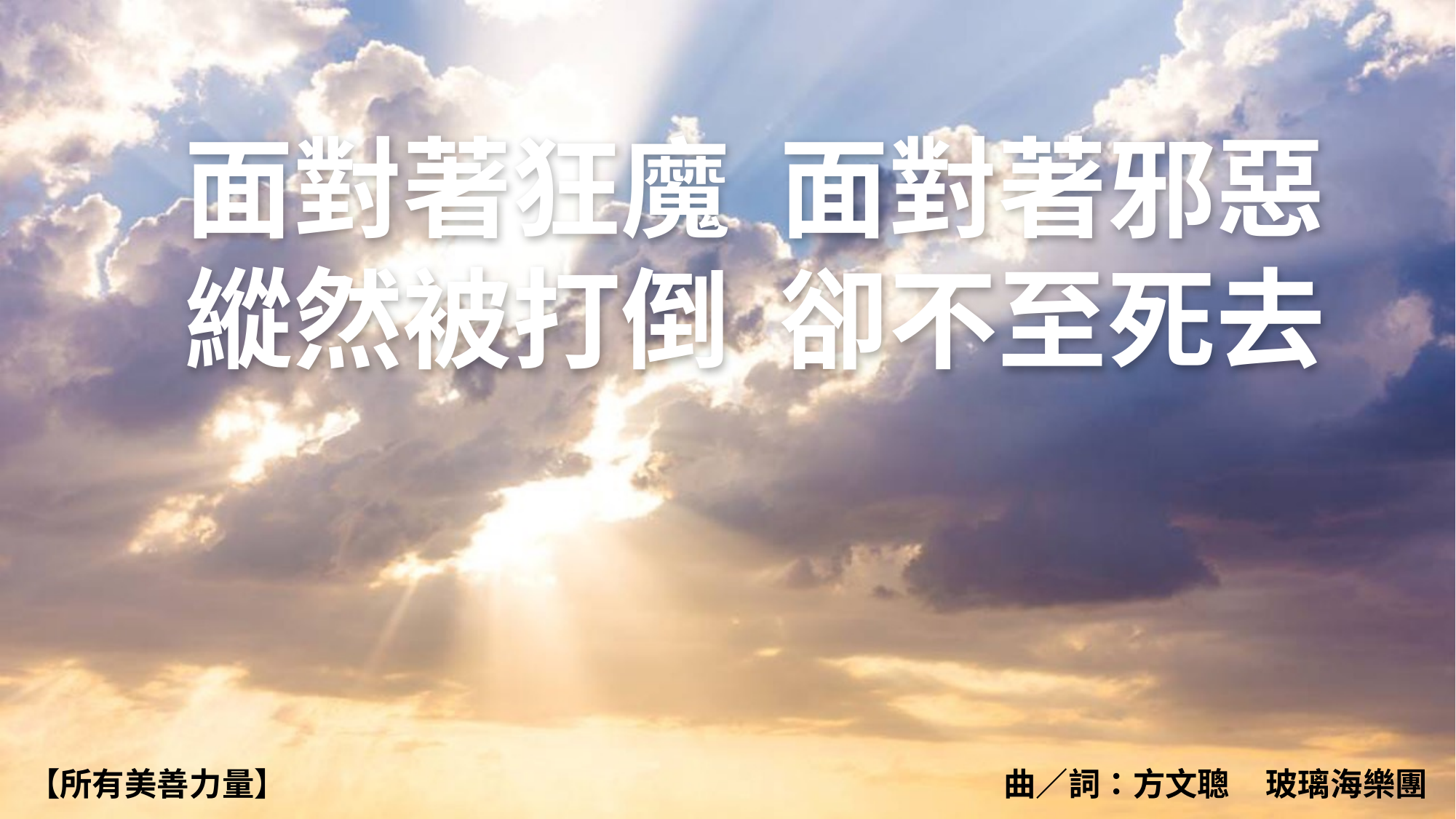

面對著狂魔  面對著邪惡
縱然被打倒  卻不至死去
【所有美善力量】                                		                                    曲／詞：方文聰    玻璃海樂團